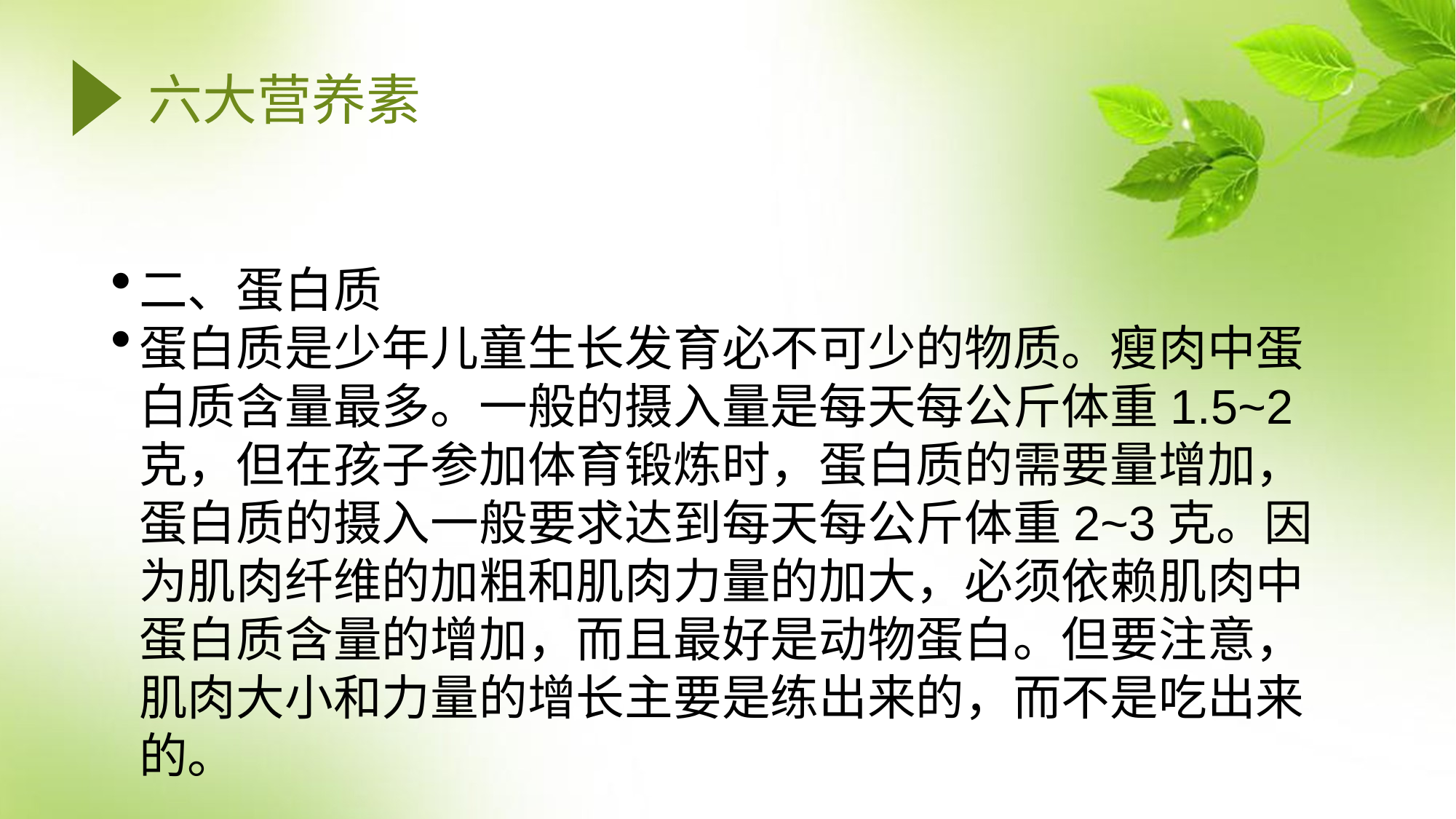

# 六大营养素
二、蛋白质
蛋白质是少年儿童生长发育必不可少的物质。瘦肉中蛋白质含量最多。一般的摄入量是每天每公斤体重1.5~2克，但在孩子参加体育锻炼时，蛋白质的需要量增加，蛋白质的摄入一般要求达到每天每公斤体重2~3克。因为肌肉纤维的加粗和肌肉力量的加大，必须依赖肌肉中蛋白质含量的增加，而且最好是动物蛋白。但要注意，肌肉大小和力量的增长主要是练出来的，而不是吃出来的。